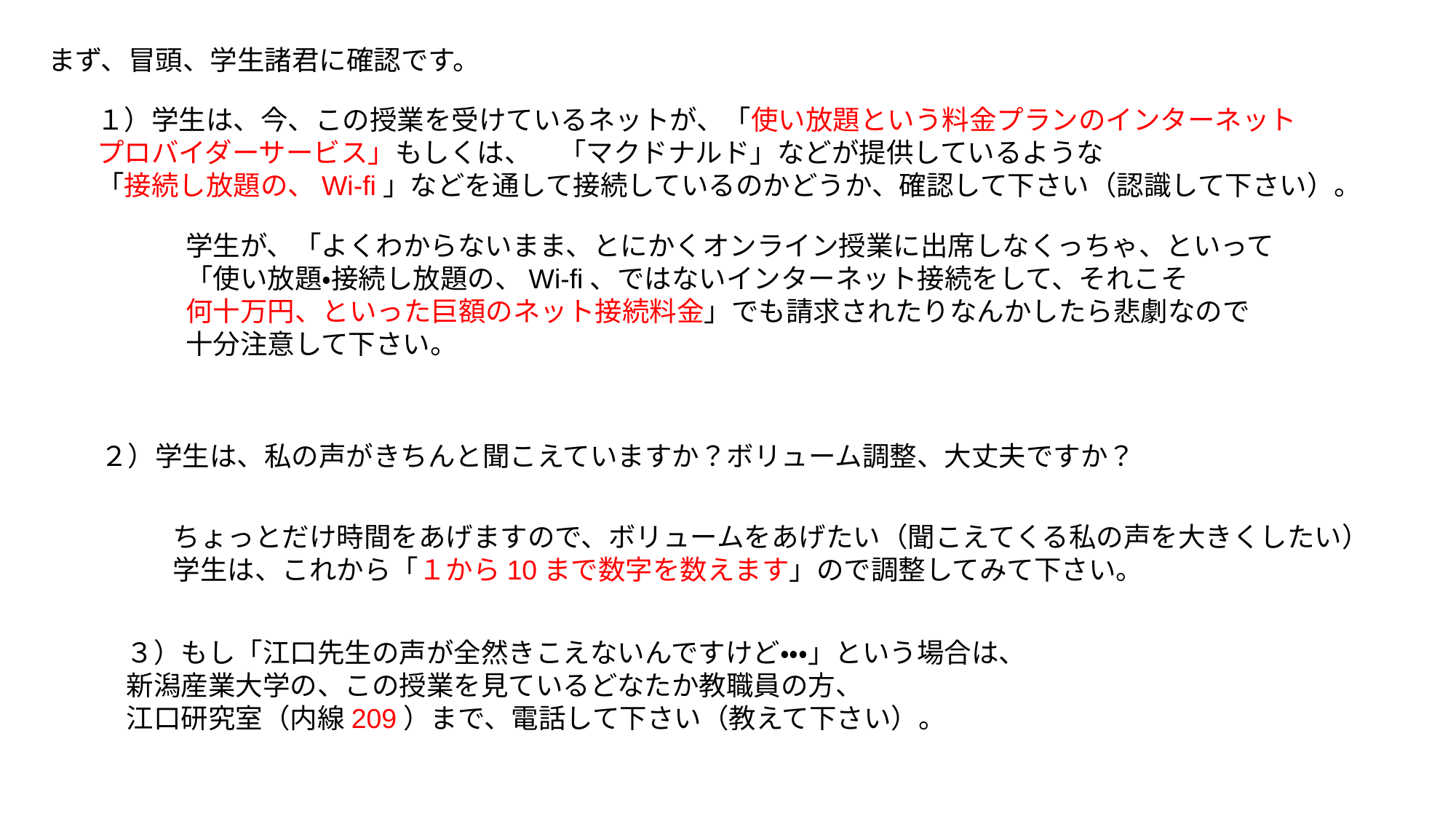

まず、冒頭、学生諸君に確認です。
１）学生は、今、この授業を受けているネットが、「使い放題という料金プランのインターネット
プロバイダーサービス」もしくは、　「マクドナルド」などが提供しているような
「接続し放題の、Wi-fi」などを通して接続しているのかどうか、確認して下さい（認識して下さい）。
学生が、「よくわからないまま、とにかくオンライン授業に出席しなくっちゃ、といって
「使い放題・接続し放題の、Wi-fi、ではないインターネット接続をして、それこそ
何十万円、といった巨額のネット接続料金」でも請求されたりなんかしたら悲劇なので
十分注意して下さい。
２）学生は、私の声がきちんと聞こえていますか？ボリューム調整、大丈夫ですか？
ちょっとだけ時間をあげますので、ボリュームをあげたい（聞こえてくる私の声を大きくしたい）
学生は、これから「１から10まで数字を数えます」ので調整してみて下さい。
３）もし「江口先生の声が全然きこえないんですけど・・・」という場合は、
新潟産業大学の、この授業を見ているどなたか教職員の方、
江口研究室（内線209）まで、電話して下さい（教えて下さい）。